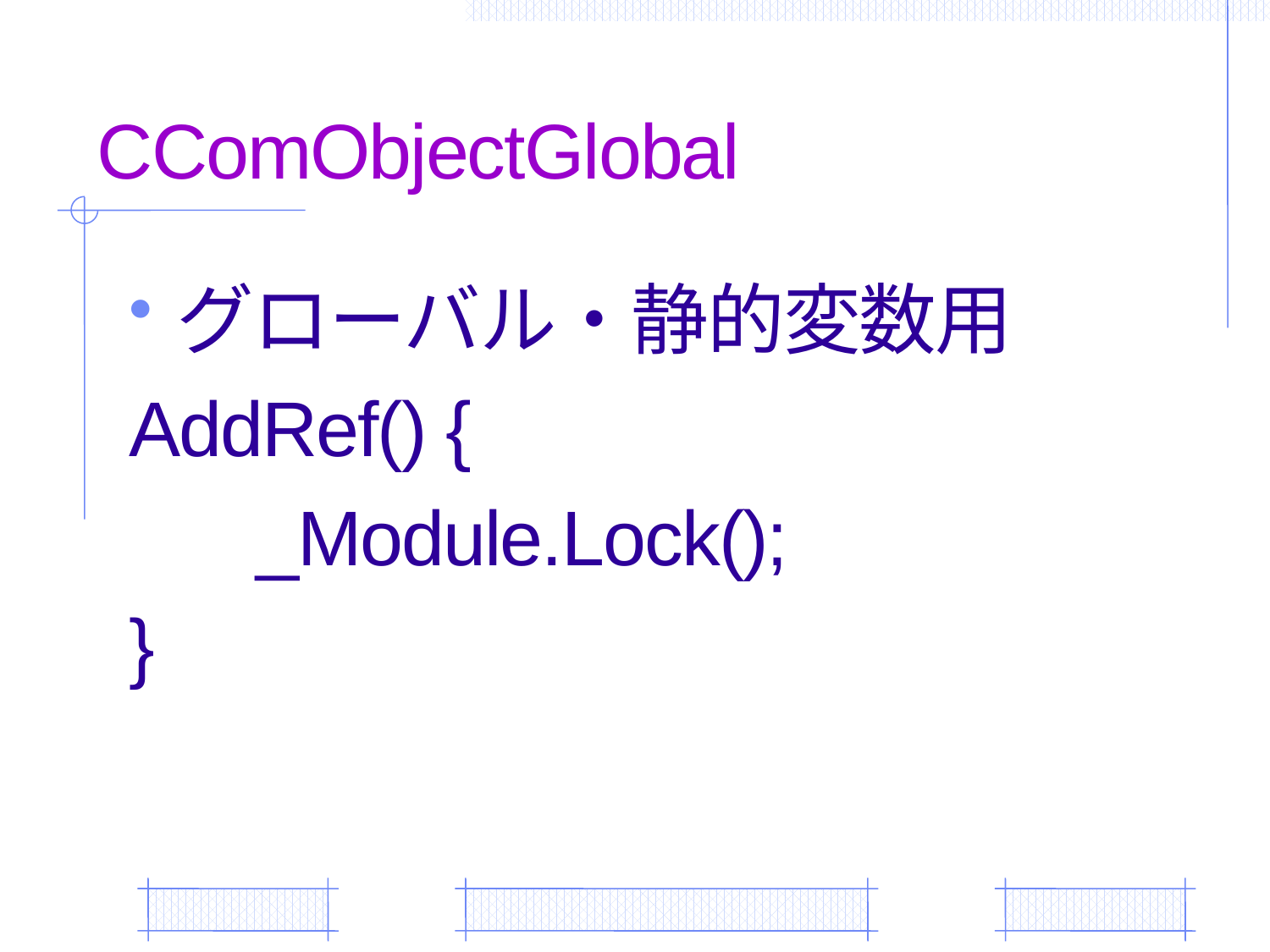

# CComObjectGlobal
グローバル・静的変数用
AddRef() {
	_Module.Lock();
}